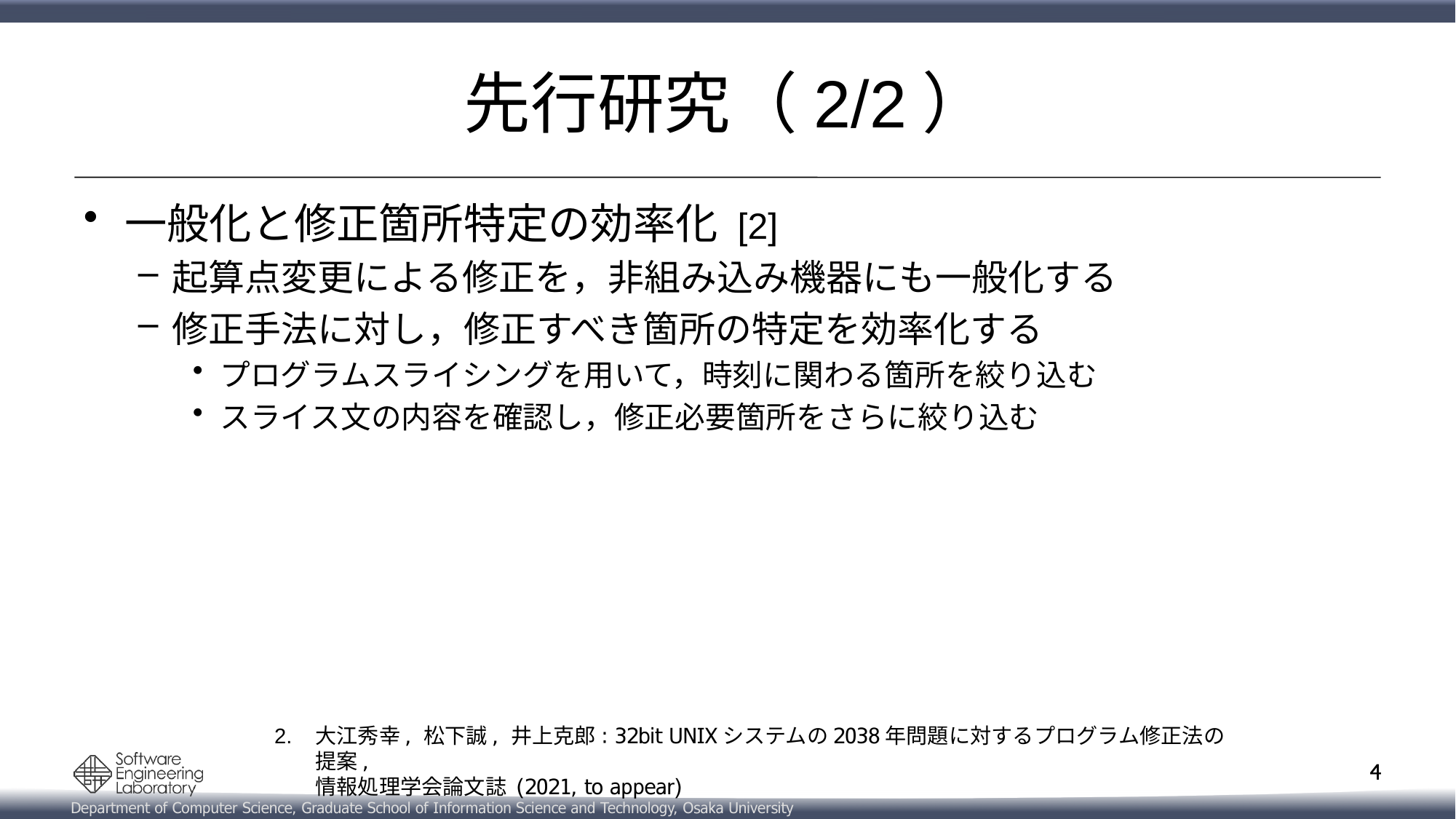

# 先行研究（2/2）
一般化と修正箇所特定の効率化 [2]
起算点変更による修正を，非組み込み機器にも一般化する
修正手法に対し，修正すべき箇所の特定を効率化する
プログラムスライシングを用いて，時刻に関わる箇所を絞り込む
スライス文の内容を確認し，修正必要箇所をさらに絞り込む
大江秀幸, 松下誠, 井上克郎: 32bit UNIXシステムの2038年問題に対するプログラム修正法の提案,
情報処理学会論文誌 (2021, to appear)

4